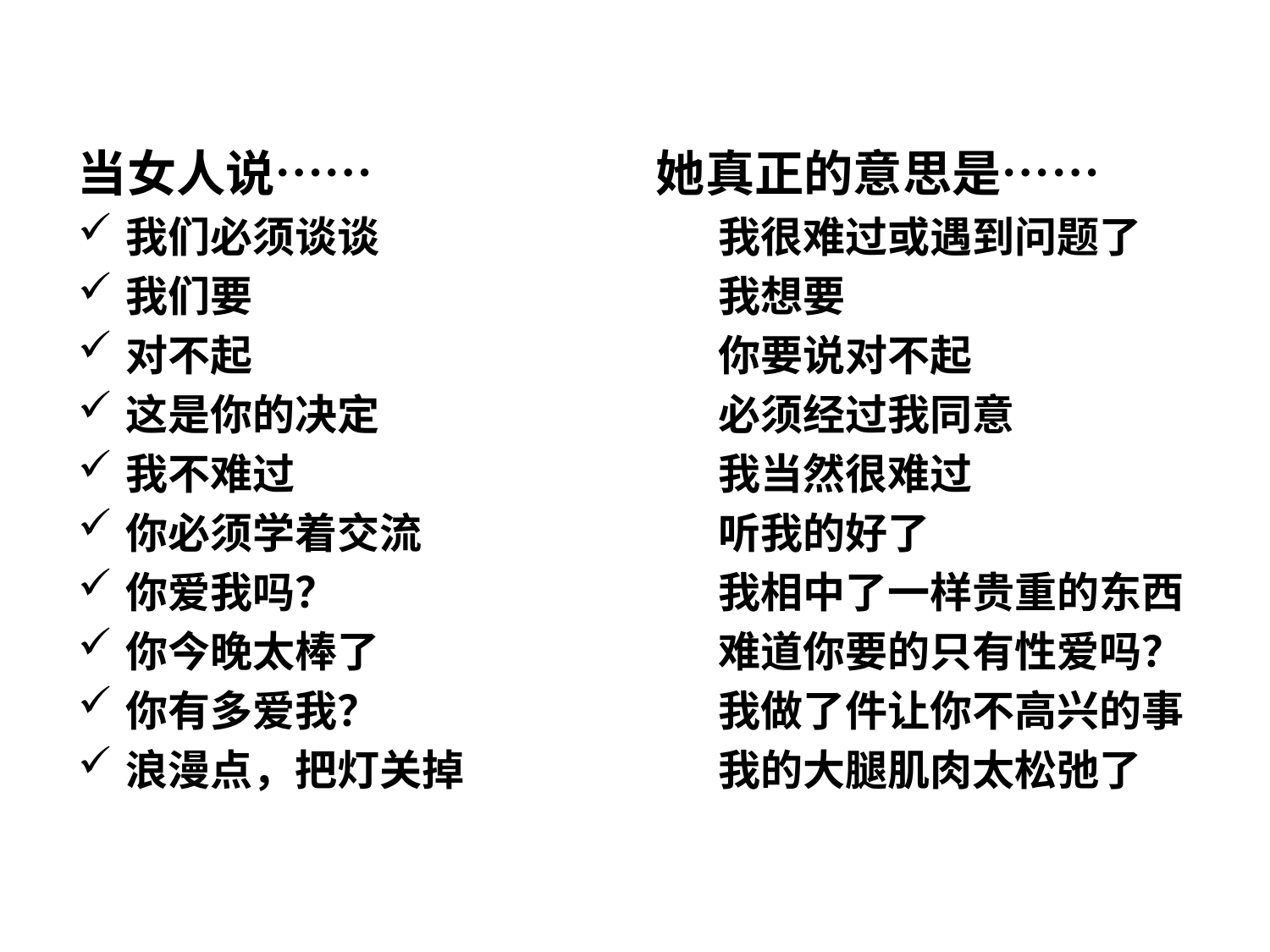

当女人说……　　　            她真正的意思是……
我们必须谈谈　　　　　　　　我很难过或遇到问题了
我们要　　　　　　　　　　　我想要
对不起　　　　　　　　　　　你要说对不起
这是你的决定　　　　　　　　必须经过我同意
我不难过　　　　　　　　　　我当然很难过
你必须学着交流　　　　　　　听我的好了
你爱我吗？　　　　　　　　　我相中了一样贵重的东西
你今晚太棒了　　　　　　　　难道你要的只有性爱吗？
你有多爱我？　　　　　　　　我做了件让你不高兴的事
浪漫点，把灯关掉　　　　　　我的大腿肌肉太松弛了